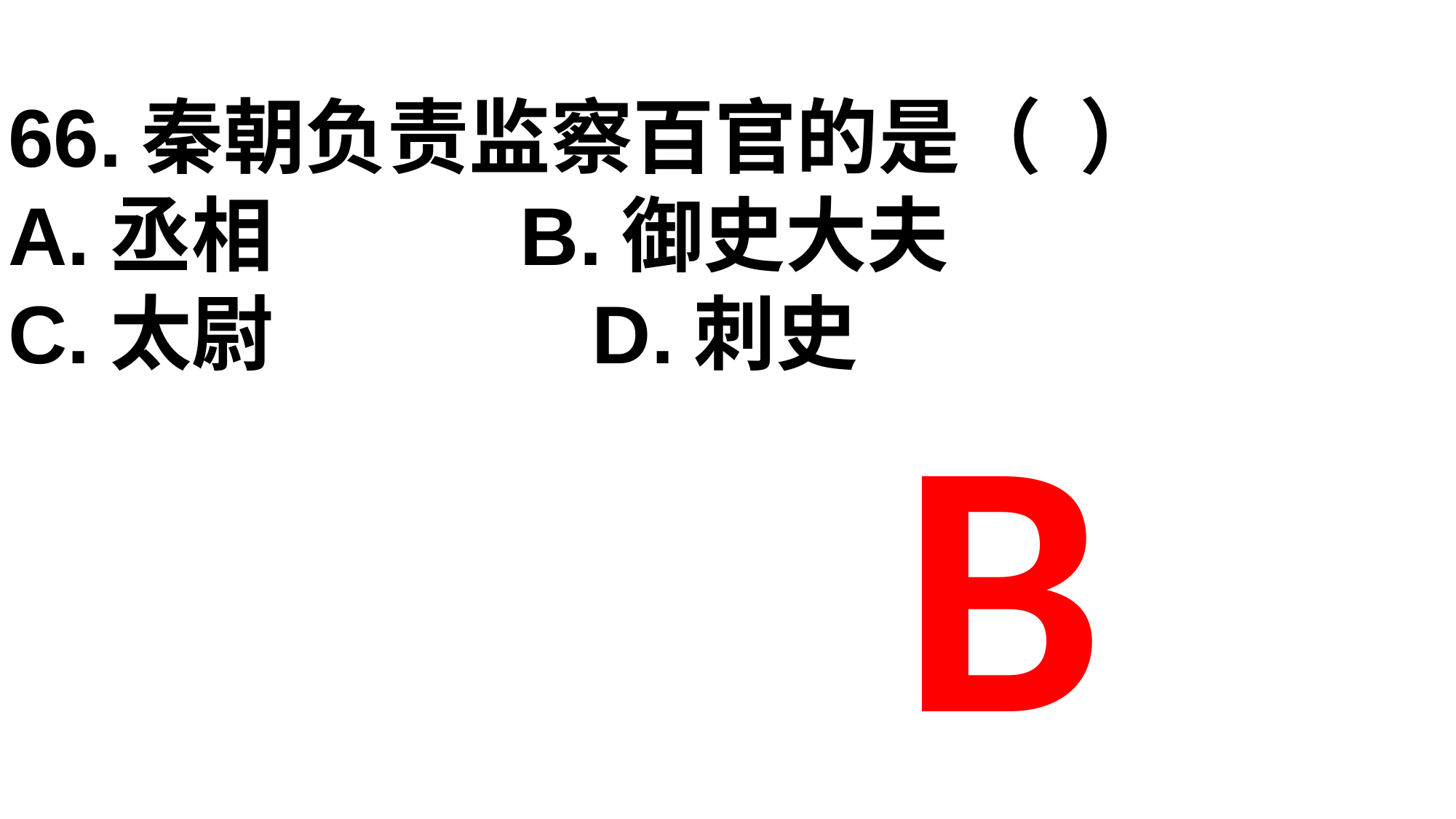

66.秦朝负责监察百官的是（  ）
A.丞相		   B.御史大夫
C.太尉			 D.刺史
B